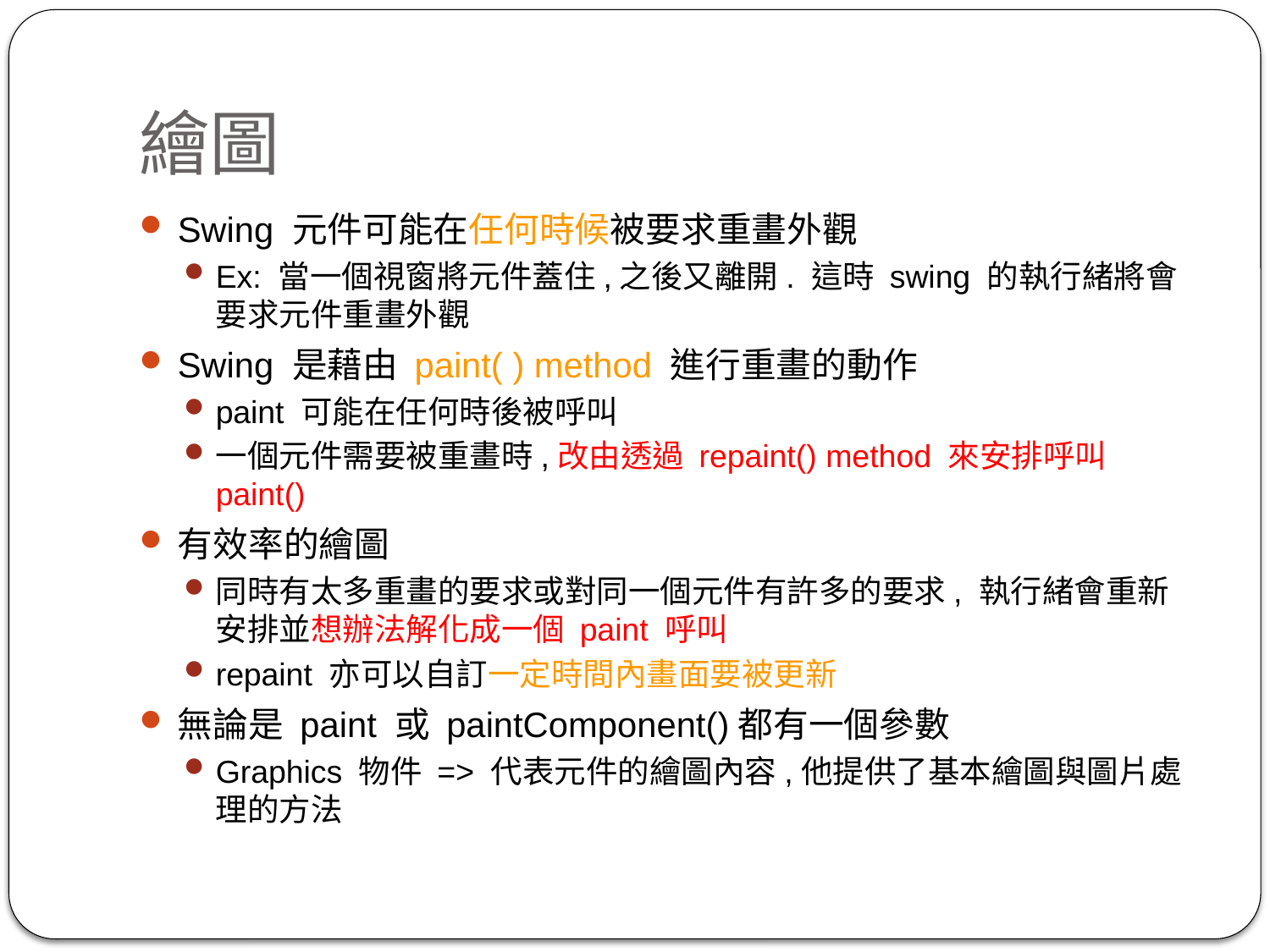

# 繪圖
Swing 元件可能在任何時候被要求重畫外觀
Ex: 當一個視窗將元件蓋住,之後又離開. 這時 swing 的執行緒將會要求元件重畫外觀
Swing 是藉由 paint( ) method 進行重畫的動作
paint 可能在任何時後被呼叫
一個元件需要被重畫時,改由透過 repaint() method 來安排呼叫 paint()
有效率的繪圖
同時有太多重畫的要求或對同一個元件有許多的要求, 執行緒會重新安排並想辦法解化成一個 paint 呼叫
repaint 亦可以自訂一定時間內畫面要被更新
無論是 paint 或 paintComponent()都有一個參數
Graphics 物件 => 代表元件的繪圖內容,他提供了基本繪圖與圖片處理的方法